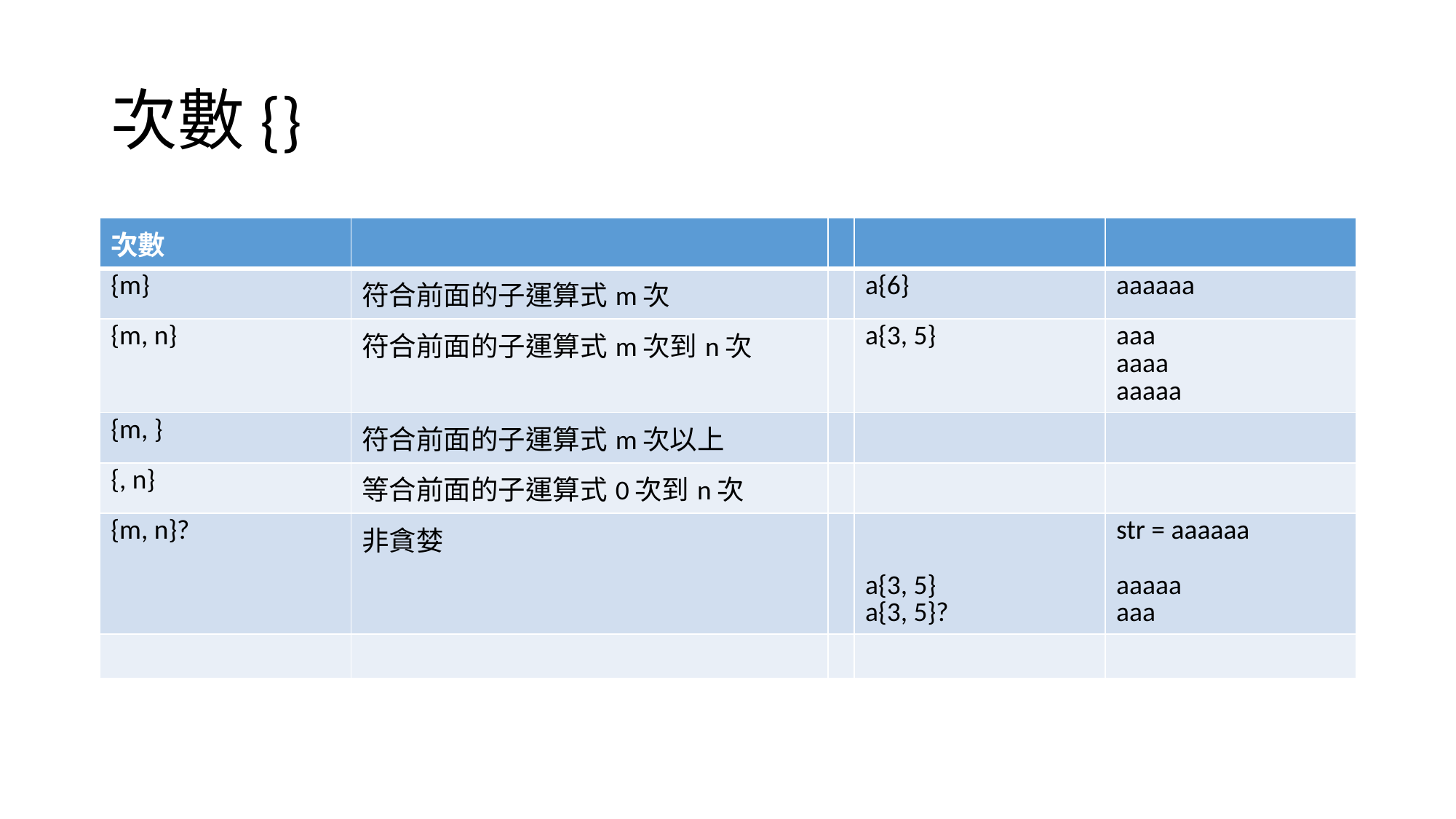

# 次數{}
| 次數 |  |  |  |  |
| --- | --- | --- | --- | --- |
| {m} | 符合前面的子運算式m次 |  | a{6} | aaaaaa |
| {m, n} | 符合前面的子運算式m次到n次 |  | a{3, 5} | aaa aaaa aaaaa |
| {m, } | 符合前面的子運算式m次以上 |  |  |  |
| {, n} | 等合前面的子運算式0次到n次 |  |  |  |
| {m, n}? | 非貪婪 |  | a{3, 5} a{3, 5}? | str = aaaaaa aaaaa aaa |
|  |  |  |  |  |